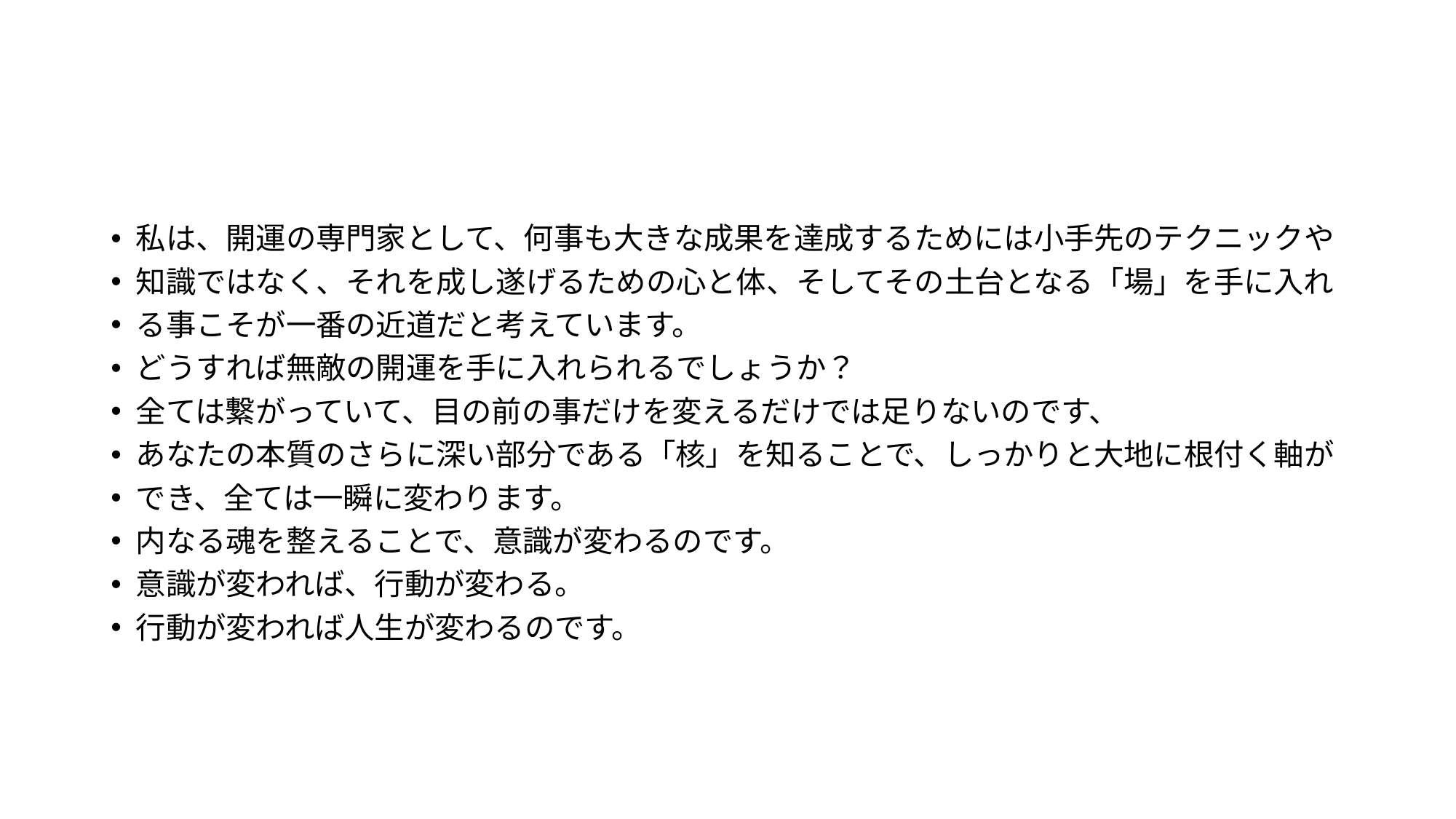

#
私は、開運の専門家として、何事も大きな成果を達成するためには小手先のテクニックや
知識ではなく、それを成し遂げるための心と体、そしてその土台となる「場」を手に入れ
る事こそが一番の近道だと考えています。
どうすれば無敵の開運を手に入れられるでしょうか？
全ては繋がっていて、目の前の事だけを変えるだけでは足りないのです、
あなたの本質のさらに深い部分である「核」を知ることで、しっかりと大地に根付く軸が
でき、全ては一瞬に変わります。
内なる魂を整えることで、意識が変わるのです。
意識が変われば、行動が変わる。
行動が変われば人生が変わるのです。